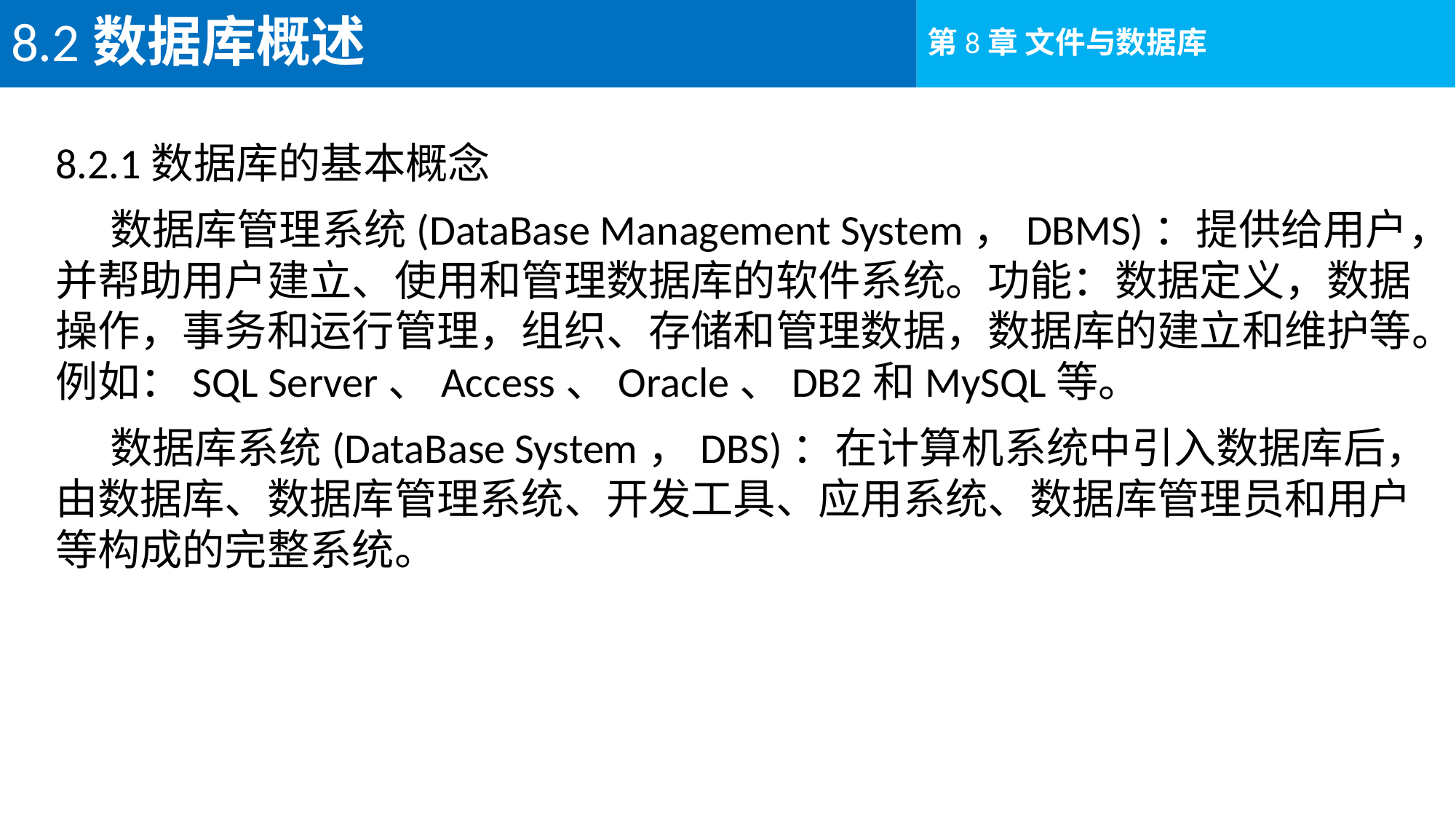

# 8.2数据库概述
8.2.1数据库的基本概念
数据库管理系统(DataBase Management System，DBMS)：提供给用户，并帮助用户建立、使用和管理数据库的软件系统。功能：数据定义，数据操作，事务和运行管理，组织、存储和管理数据，数据库的建立和维护等。例如：SQL Server、Access、Oracle、DB2和MySQL等。
数据库系统(DataBase System，DBS)：在计算机系统中引入数据库后，由数据库、数据库管理系统、开发工具、应用系统、数据库管理员和用户等构成的完整系统。